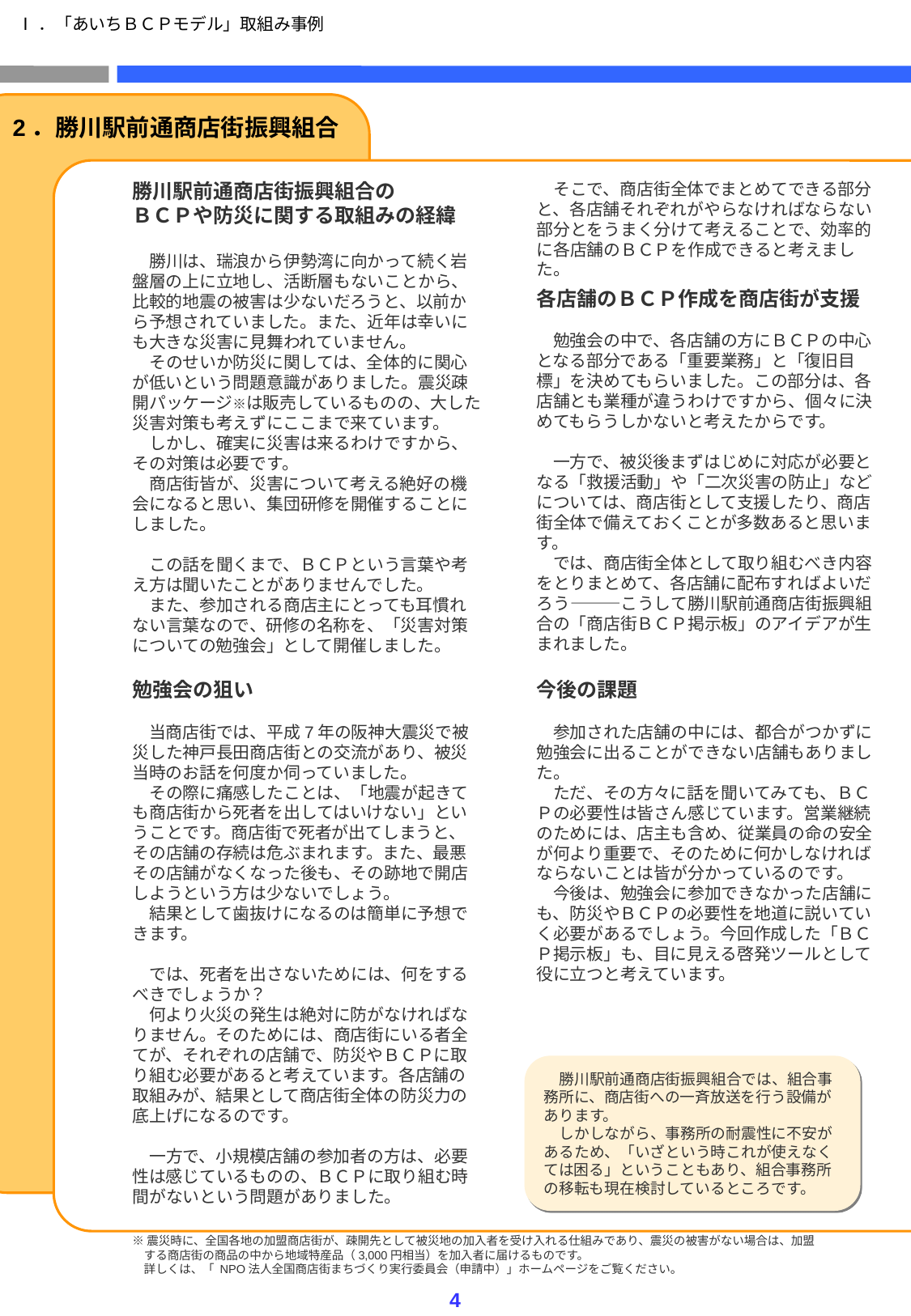

Ⅰ．「あいちＢＣＰモデル」取組み事例

2．勝川駅前通商店街振興組合

勝川駅前通商店街振興組合の
ＢＣＰや防災に関する取組みの経緯

　勝川は、瑞浪から伊勢湾に向かって続く岩盤層の上に立地し、活断層もないことから、比較的地震の被害は少ないだろうと、以前から予想されていました。また、近年は幸いにも大きな災害に見舞われていません。
　そのせいか防災に関しては、全体的に関心が低いという問題意識がありました。震災疎開パッケージ※は販売しているものの、大した災害対策も考えずにここまで来ています。
　しかし、確実に災害は来るわけですから、その対策は必要です。
　商店街皆が、災害について考える絶好の機会になると思い、集団研修を開催することにしました。

　この話を聞くまで、ＢＣＰという言葉や考え方は聞いたことがありませんでした。
　また、参加される商店主にとっても耳慣れない言葉なので、研修の名称を、「災害対策についての勉強会」として開催しました。
　そこで、商店街全体でまとめてできる部分と、各店舗それぞれがやらなければならない部分とをうまく分けて考えることで、効率的に各店舗のＢＣＰを作成できると考えました。
各店舗のＢＣＰ作成を商店街が支援

　勉強会の中で、各店舗の方にＢＣＰの中心となる部分である「重要業務」と「復旧目標」を決めてもらいました。この部分は、各店舗とも業種が違うわけですから、個々に決めてもらうしかないと考えたからです。

　一方で、被災後まずはじめに対応が必要となる「救援活動」や「二次災害の防止」などについては、商店街として支援したり、商店街全体で備えておくことが多数あると思います。
　では、商店街全体として取り組むべき内容をとりまとめて、各店舗に配布すればよいだろう―――こうして勝川駅前通商店街振興組合の「商店街ＢＣＰ掲示板」のアイデアが生まれました。
勉強会の狙い

　当商店街では、平成7年の阪神大震災で被災した神戸長田商店街との交流があり、被災当時のお話を何度か伺っていました。
　その際に痛感したことは、「地震が起きても商店街から死者を出してはいけない」ということです。商店街で死者が出てしまうと、その店舗の存続は危ぶまれます。また、最悪その店舗がなくなった後も、その跡地で開店しようという方は少ないでしょう。
　結果として歯抜けになるのは簡単に予想できます。

　では、死者を出さないためには、何をするべきでしょうか？
　何より火災の発生は絶対に防がなければなりません。そのためには、商店街にいる者全てが、それぞれの店舗で、防災やＢＣＰに取り組む必要があると考えています。各店舗の取組みが、結果として商店街全体の防災力の底上げになるのです。

　一方で、小規模店舗の参加者の方は、必要性は感じているものの、ＢＣＰに取り組む時間がないという問題がありました。
今後の課題

　参加された店舗の中には、都合がつかずに勉強会に出ることができない店舗もありました。
　ただ、その方々に話を聞いてみても、ＢＣＰの必要性は皆さん感じています。営業継続のためには、店主も含め、従業員の命の安全が何より重要で、そのために何かしなければならないことは皆が分かっているのです。
　今後は、勉強会に参加できなかった店舗にも、防災やＢＣＰの必要性を地道に説いていく必要があるでしょう。今回作成した「ＢＣＰ掲示板」も、目に見える啓発ツールとして役に立つと考えています。
　勝川駅前通商店街振興組合では、組合事務所に、商店街への一斉放送を行う設備があります。
　しかしながら、事務所の耐震性に不安があるため、「いざという時これが使えなくては困る」ということもあり、組合事務所の移転も現在検討しているところです。
※震災時に、全国各地の加盟商店街が、疎開先として被災地の加入者を受け入れる仕組みであり、震災の被害がない場合は、加盟する商店街の商品の中から地域特産品（3,000円相当）を加入者に届けるものです。
　詳しくは、「 NPO法人全国商店街まちづくり実行委員会（申請中）」ホームページをご覧ください。
4